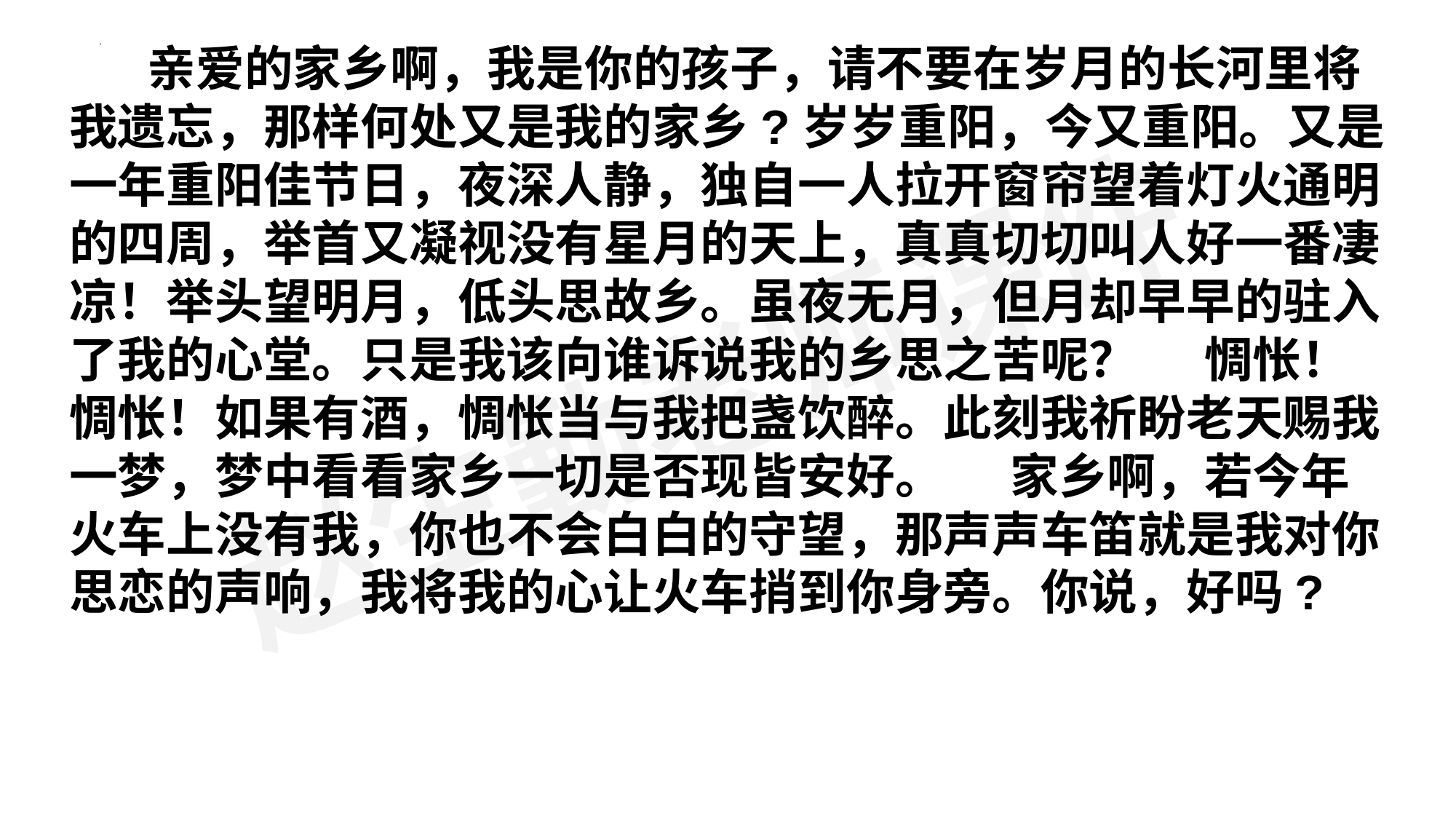

亲爱的家乡啊，我是你的孩子，请不要在岁月的长河里将我遗忘，那样何处又是我的家乡?岁岁重阳，今又重阳。又是一年重阳佳节日，夜深人静，独自一人拉开窗帘望着灯火通明的四周，举首又凝视没有星月的天上，真真切切叫人好一番凄凉！举头望明月，低头思故乡。虽夜无月，但月却早早的驻入了我的心堂。只是我该向谁诉说我的乡思之苦呢？      惆怅！惆怅！如果有酒，惆怅当与我把盏饮醉。此刻我祈盼老天赐我一梦，梦中看看家乡一切是否现皆安好。      家乡啊，若今年火车上没有我，你也不会白白的守望，那声声车笛就是我对你思恋的声响，我将我的心让火车捎到你身旁。你说，好吗?